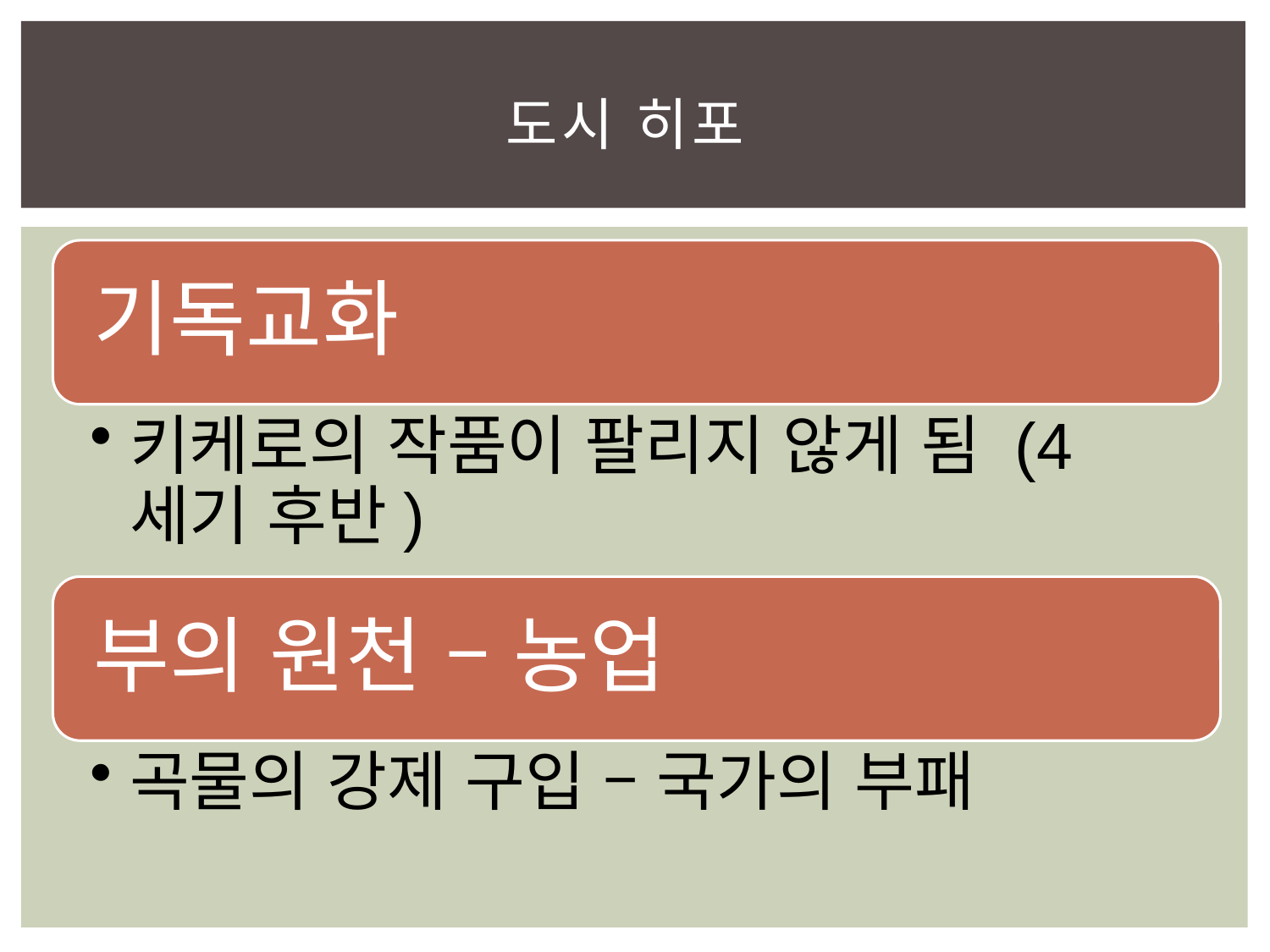

# 도시 히포
기독교화
키케로의 작품이 팔리지 않게 됨 (4세기 후반)
부의 원천 – 농업
곡물의 강제 구입 – 국가의 부패